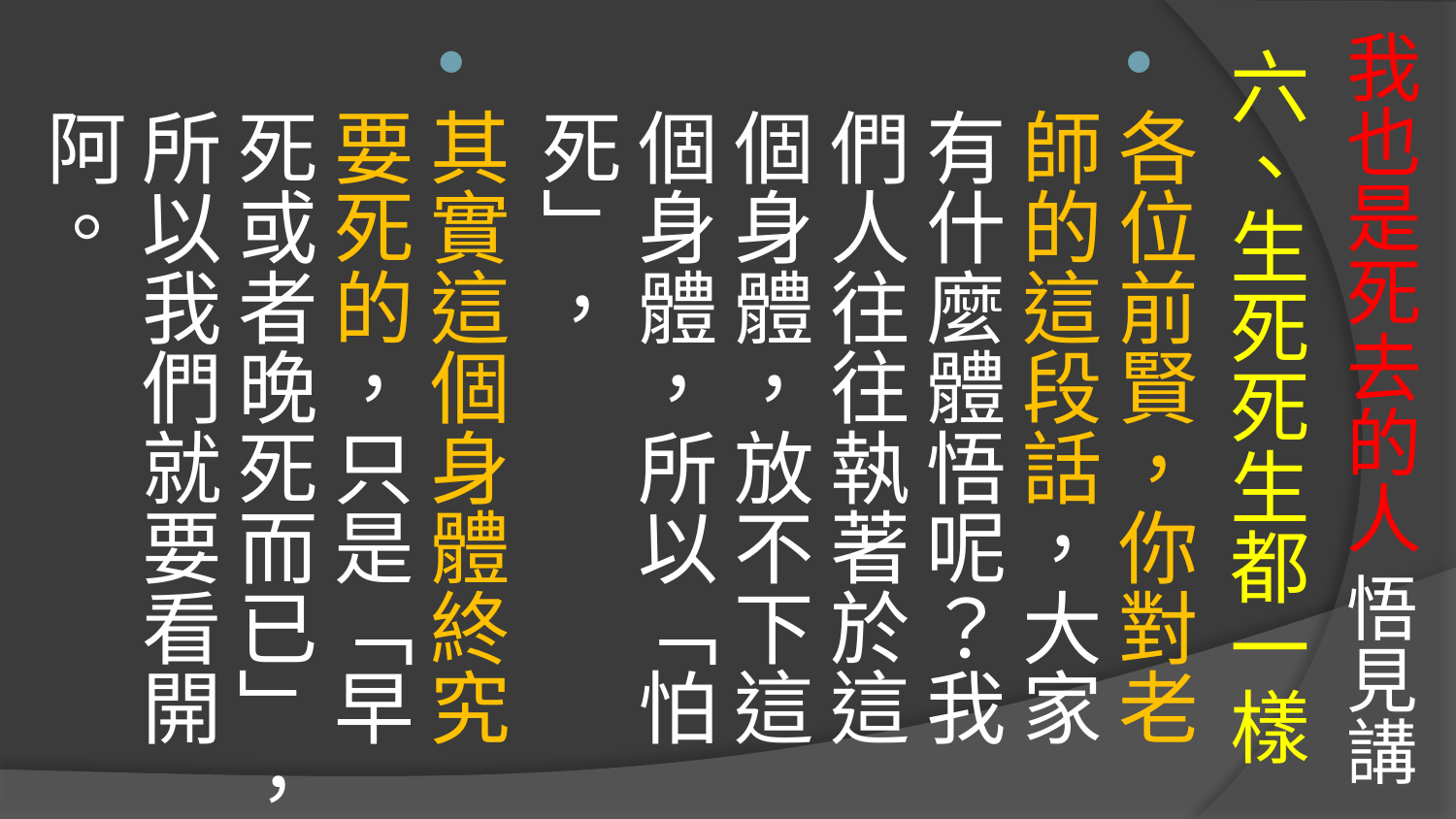

# 我也是死去的人 悟見講
六、生死死生都一樣
各位前賢，你對老師的這段話，大家有什麼體悟呢？我們人往往執著於這個身體，放不下這個身體，所以「怕死」，
其實這個身體終究要死的，只是「早死或者晚死而已」，所以我們就要看開阿。